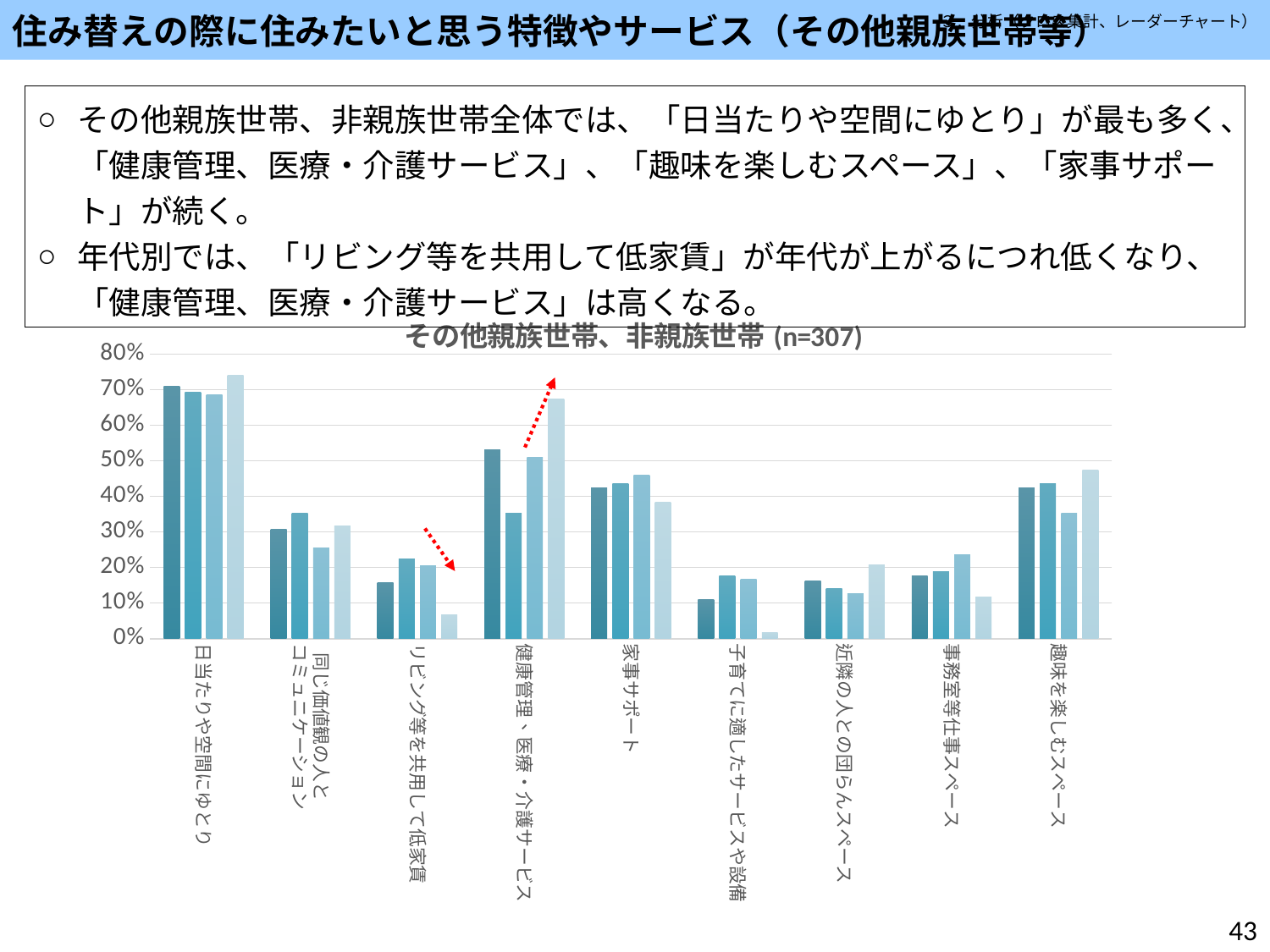

住み替えの際に住みたいと思う特徴やサービス（その他親族世帯等）
３．分析（クロス集計、レーダーチャート）
その他親族世帯、非親族世帯全体では、「日当たりや空間にゆとり」が最も多く、「健康管理、医療・介護サービス」、「趣味を楽しむスペース」、「家事サポート」が続く。
年代別では、「リビング等を共用して低家賃」が年代が上がるにつれ低くなり、「健康管理、医療・介護サービス」は高くなる。

### Chart:

| Category | その他親族世帯、非親族世帯平均 | 20～39歳 | 40～59歳 | 60歳以上 |
|---|---|---|---|---|
| 日当たりや空間にゆとり | 0.7100977198697068 | 0.6941176470588235 | 0.6862745098039216 | 0.7416666666666667 |
| 同じ価値観の人と
コミュニケーション | 0.30618892508143325 | 0.3529411764705882 | 0.2549019607843137 | 0.31666666666666665 |
| リビング等を共用して低家賃 | 0.15635179153094464 | 0.22352941176470587 | 0.2058823529411765 | 0.06666666666666667 |
| 健康管理、医療・介護サービス | 0.5309446254071661 | 0.3529411764705882 | 0.5098039215686274 | 0.675 |
| 家事サポート | 0.4234527687296417 | 0.43529411764705883 | 0.4607843137254902 | 0.3833333333333333 |
| 子育てに適したサービスや設備 | 0.11074918566775245 | 0.1764705882352941 | 0.16666666666666666 | 0.016666666666666666 |
| 近隣の人との団らんスペース | 0.16286644951140067 | 0.1411764705882353 | 0.12745098039215685 | 0.20833333333333334 |
| 事務室等仕事スペース | 0.1758957654723127 | 0.18823529411764706 | 0.23529411764705882 | 0.11666666666666667 |
| 趣味を楽しむスペース | 0.4234527687296417 | 0.43529411764705883 | 0.3529411764705882 | 0.475 |
43